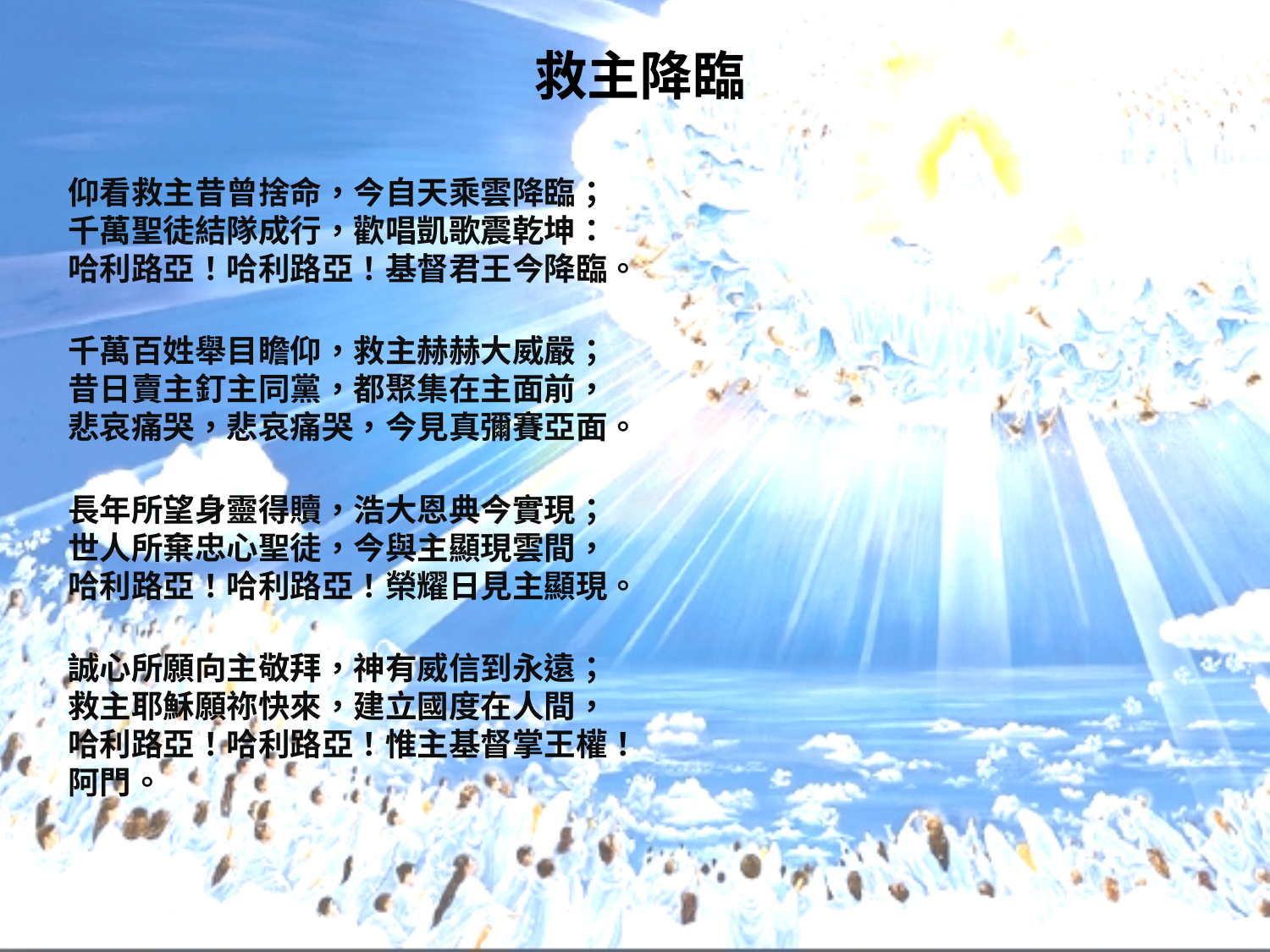

# 救主降臨
仰看救主昔曾捨命，今自天乘雲降臨；
千萬聖徒結隊成行，歡唱凱歌震乾坤：
哈利路亞！哈利路亞！基督君王今降臨。
千萬百姓舉目瞻仰，救主赫赫大威嚴；
昔日賣主釘主同黨，都聚集在主面前，
悲哀痛哭，悲哀痛哭，今見真彌賽亞面。
長年所望身靈得贖，浩大恩典今實現；
世人所棄忠心聖徒，今與主顯現雲間，
哈利路亞！哈利路亞！榮耀日見主顯現。
誠心所願向主敬拜，神有威信到永遠；
救主耶穌願祢快來，建立國度在人間，
哈利路亞！哈利路亞！惟主基督掌王權！
阿門。